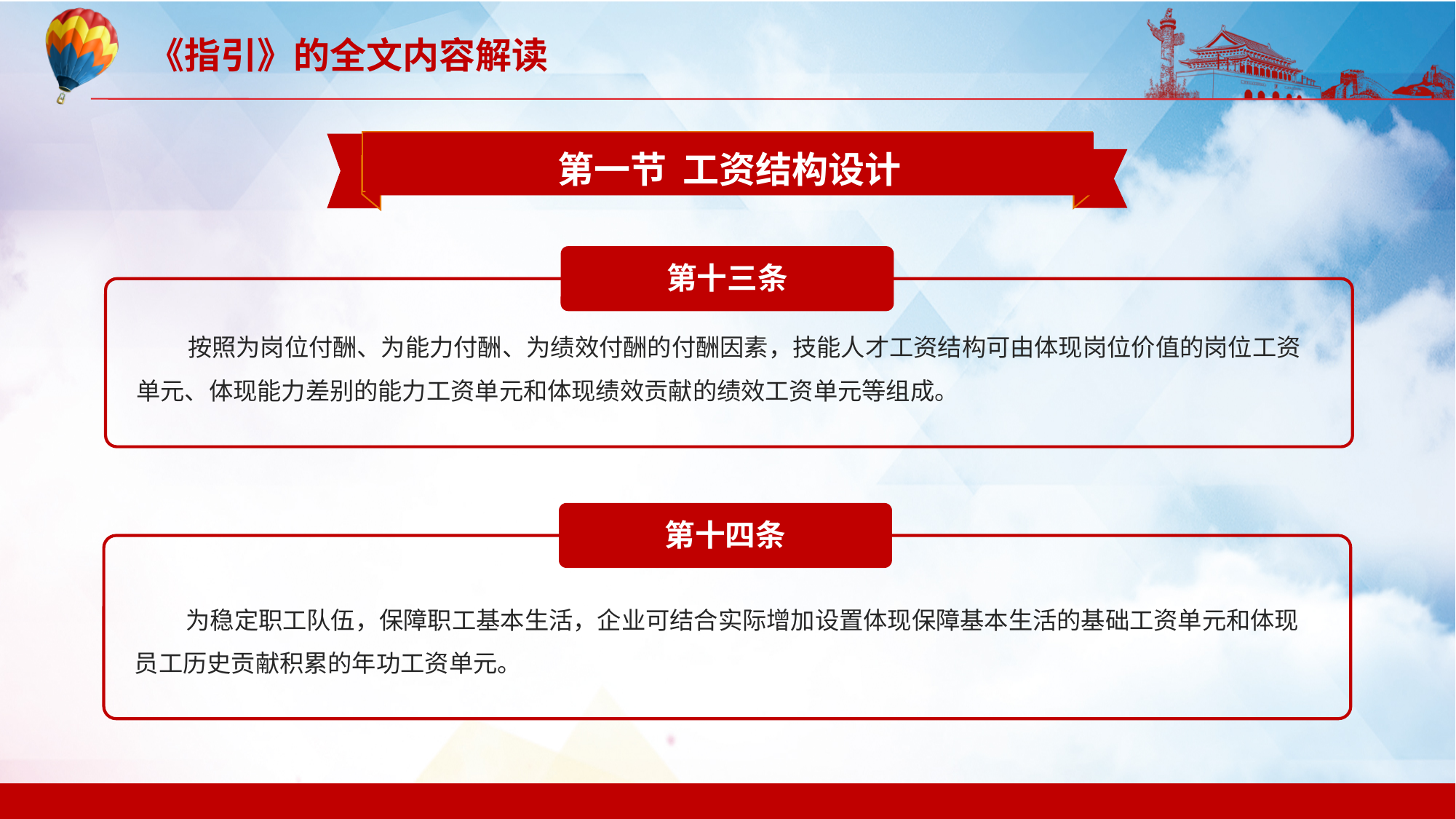

第一节  工资结构设计

第十三条

按照为岗位付酬、为能力付酬、为绩效付酬的付酬因素，技能人才工资结构可由体现岗位价值的岗位工资单元、体现能力差别的能力工资单元和体现绩效贡献的绩效工资单元等组成。

第十四条

为稳定职工队伍，保障职工基本生活，企业可结合实际增加设置体现保障基本生活的基础工资单元和体现员工历史贡献积累的年功工资单元。